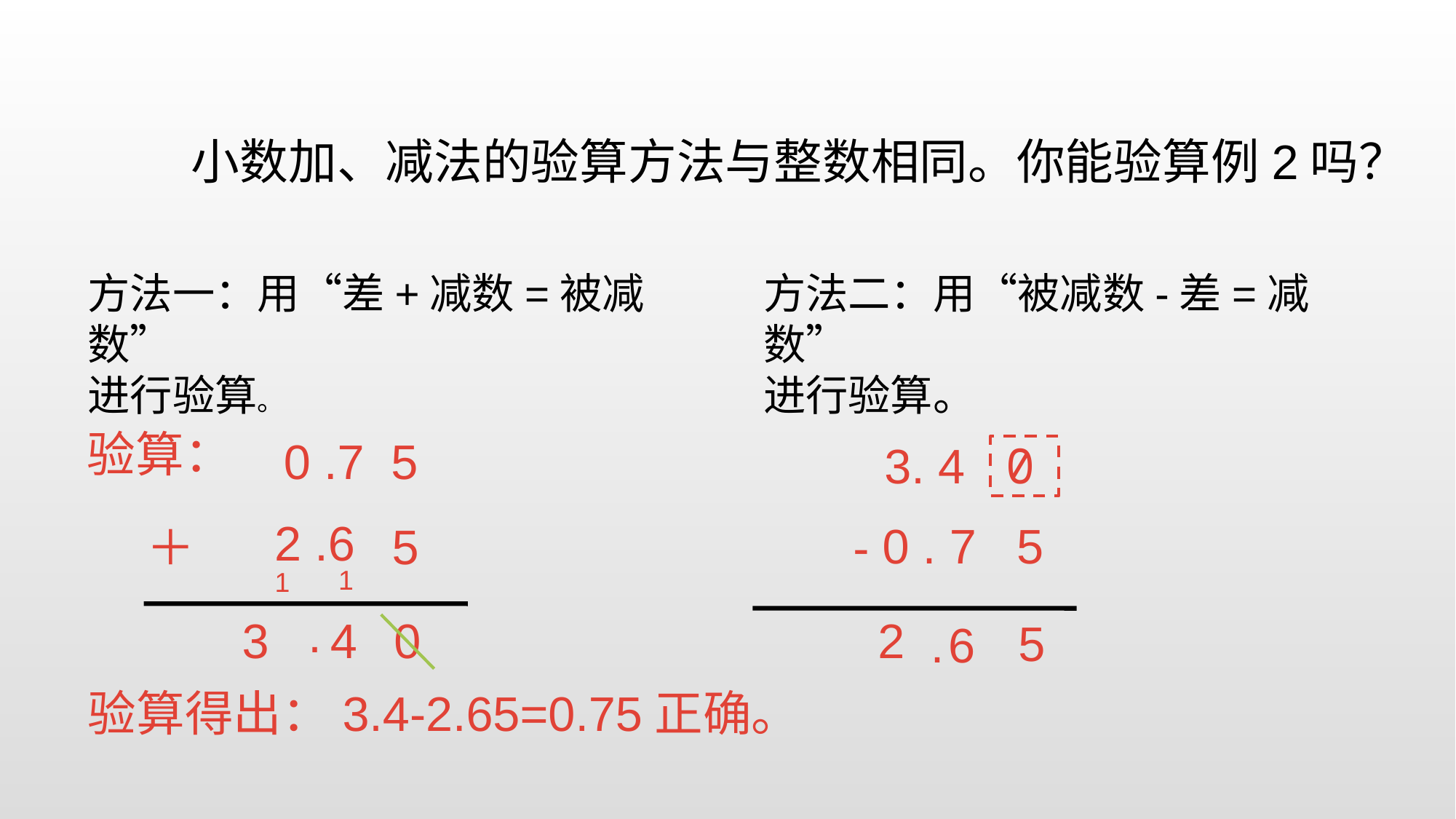

小数加、减法的验算方法与整数相同。你能验算例2吗？
方法一：用“差+减数=被减数”
进行验算。
方法二：用“被减数-差=减数”
进行验算。
验算：
  0 .7  5
  3. 4  0

2 .6
＋
0 . 7   5
-
5
1
1
.
3
4
0
2
5
.
6
验算得出：3.4-2.65=0.75正确。